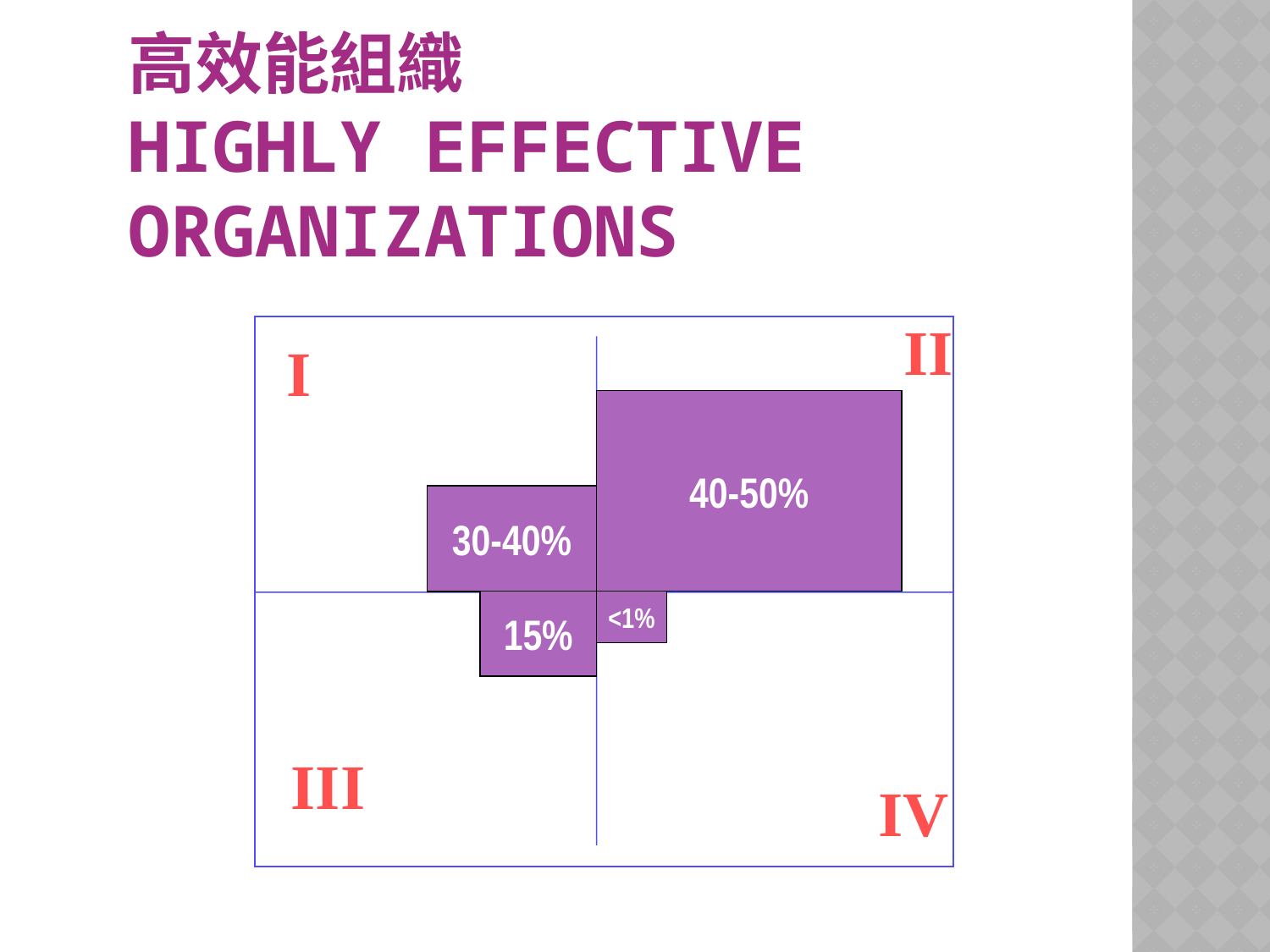

# 高效能組織 Highly Effective Organizations
II

I
40-50%
30-40%

15%
<1%

III
IV